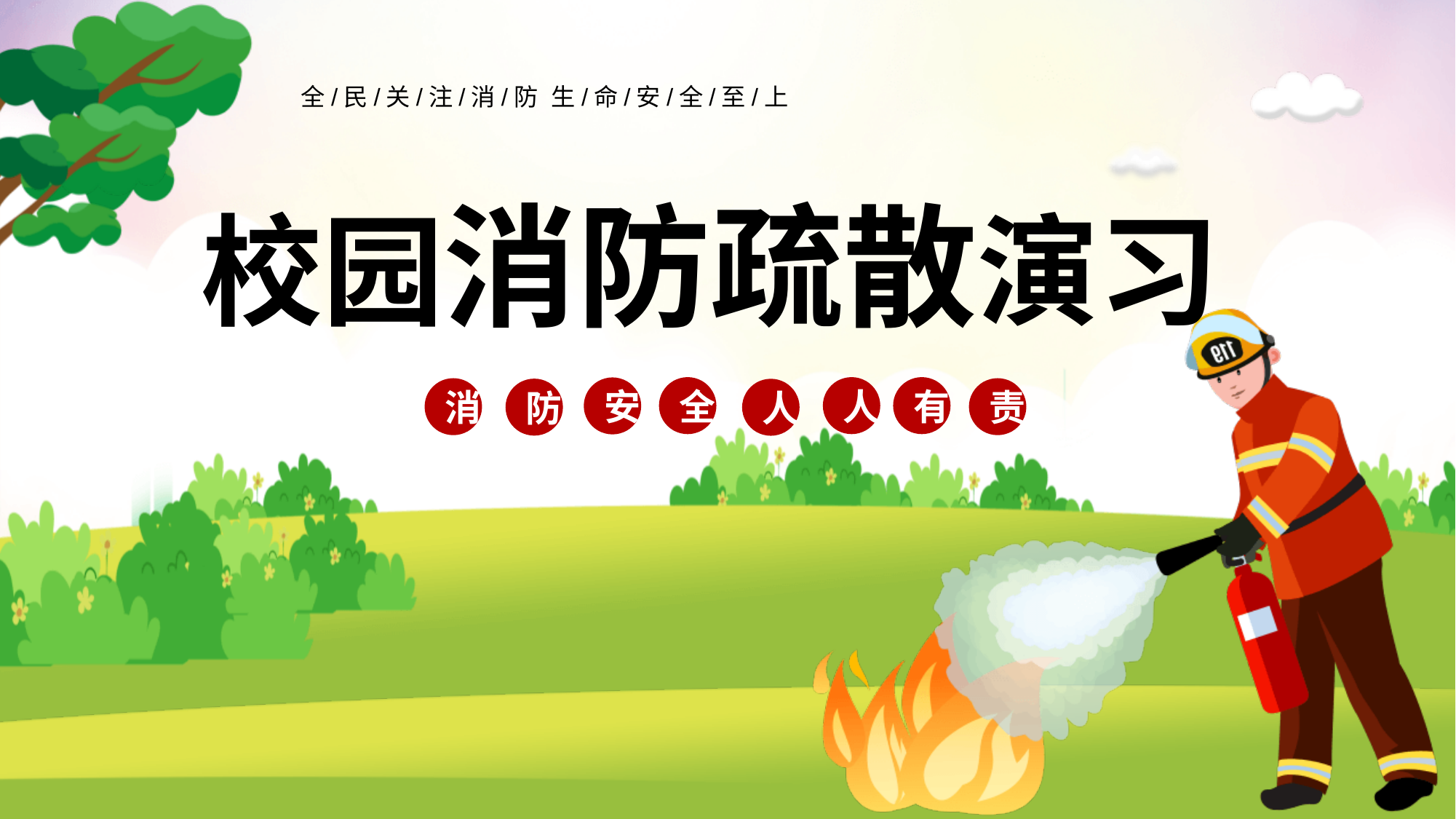

校园消防疏散演习
有
人
全
安
消
责
防
人